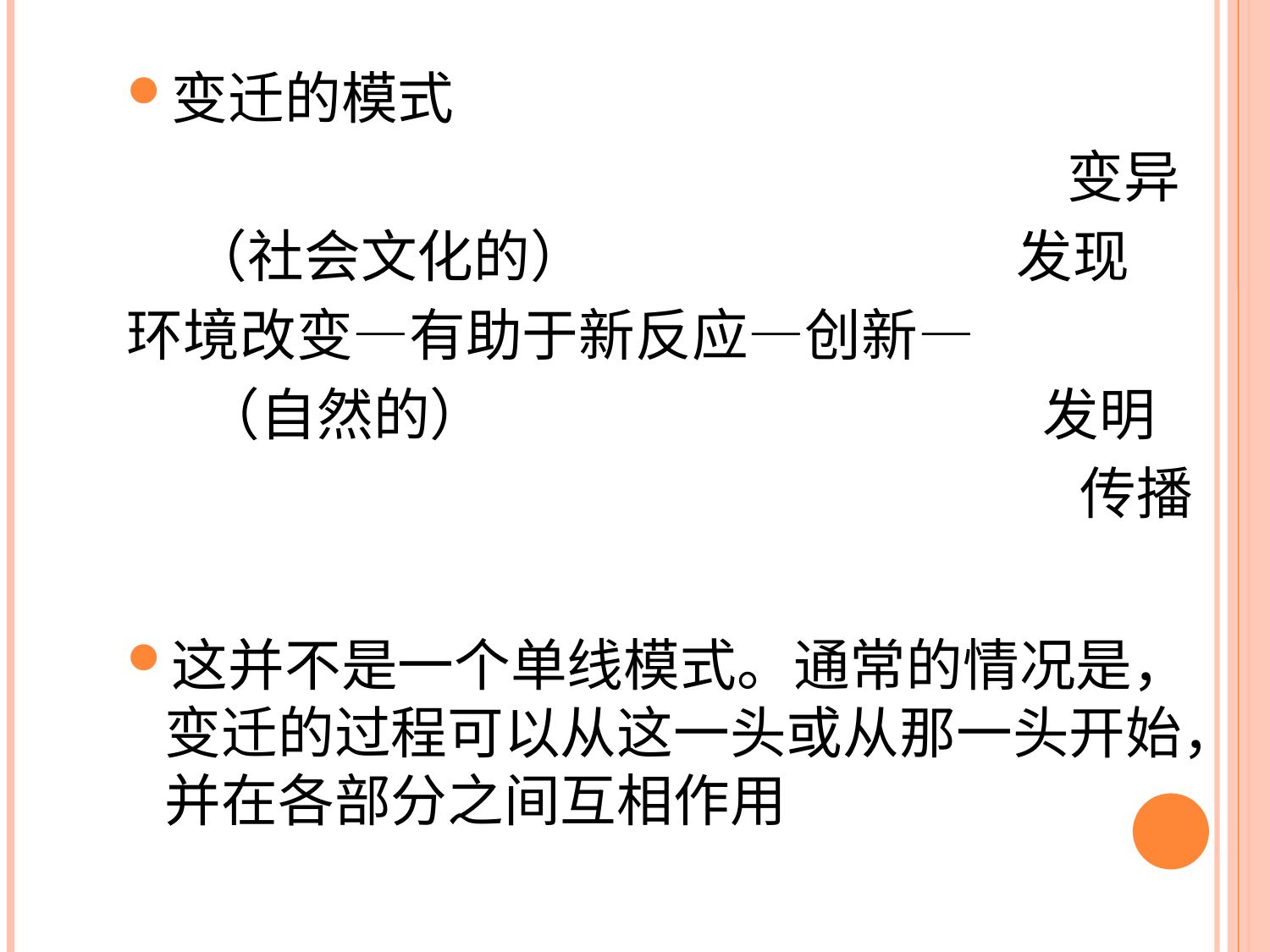

变迁的模式
                                                                         变异
    （社会文化的）                                  发现
环境改变—有助于新反应—创新—
     （自然的）                                            发明
                                                                          传播

这并不是一个单线模式。通常的情况是，变迁的过程可以从这一头或从那一头开始，并在各部分之间互相作用